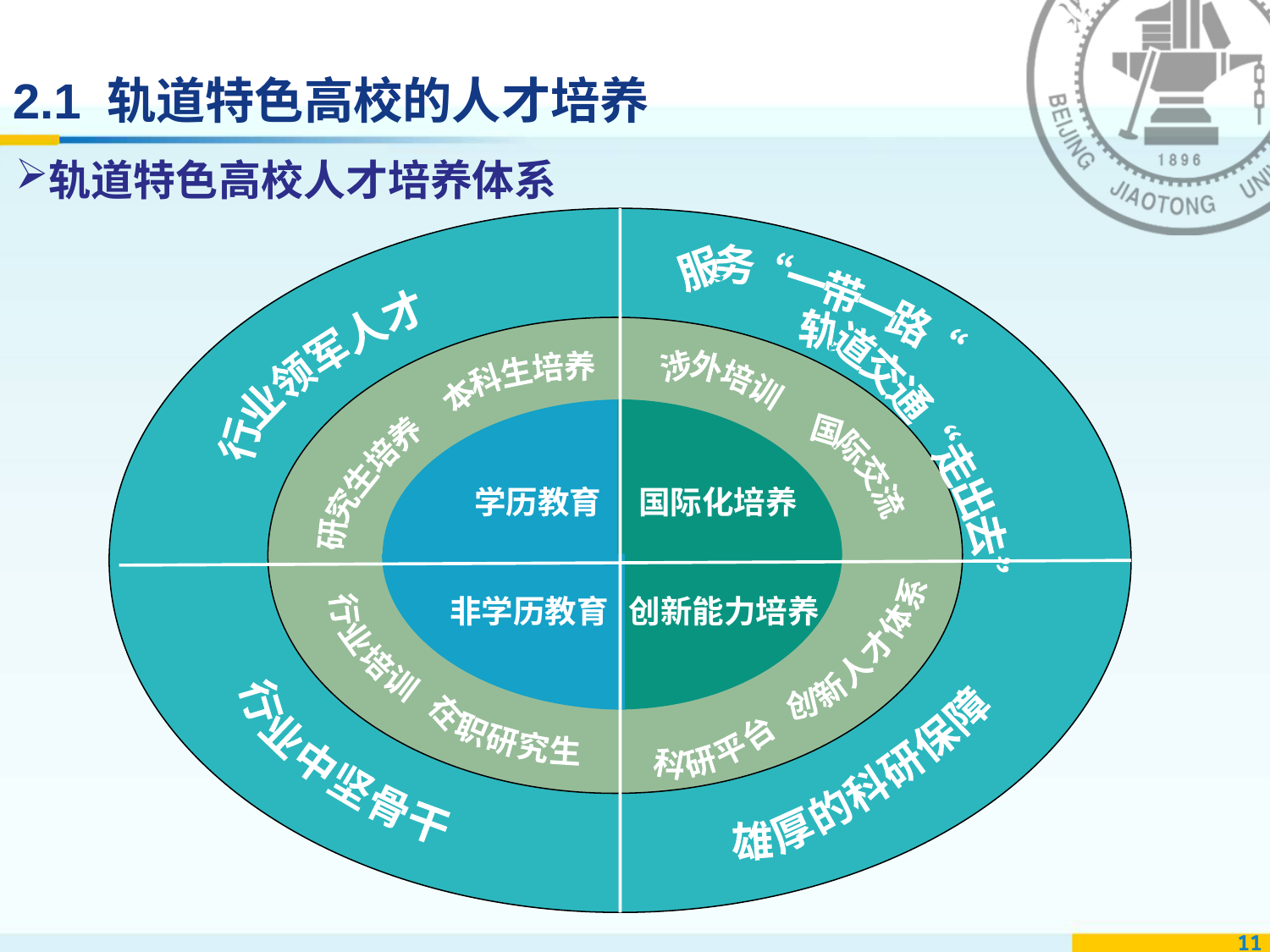

2.1 轨道特色高校的人才培养

服务“一带一路“

行业领军人才
本科生培养
涉外培训

轨道交通“走出去”
研究生培养
国际交流
学历教育
国际化培养

非学历教育
创新能力培养
创新人才体系
行业培训
在职研究生
科研平台
行业中坚骨干
雄厚的科研保障
轨道特色高校人才培养体系
11